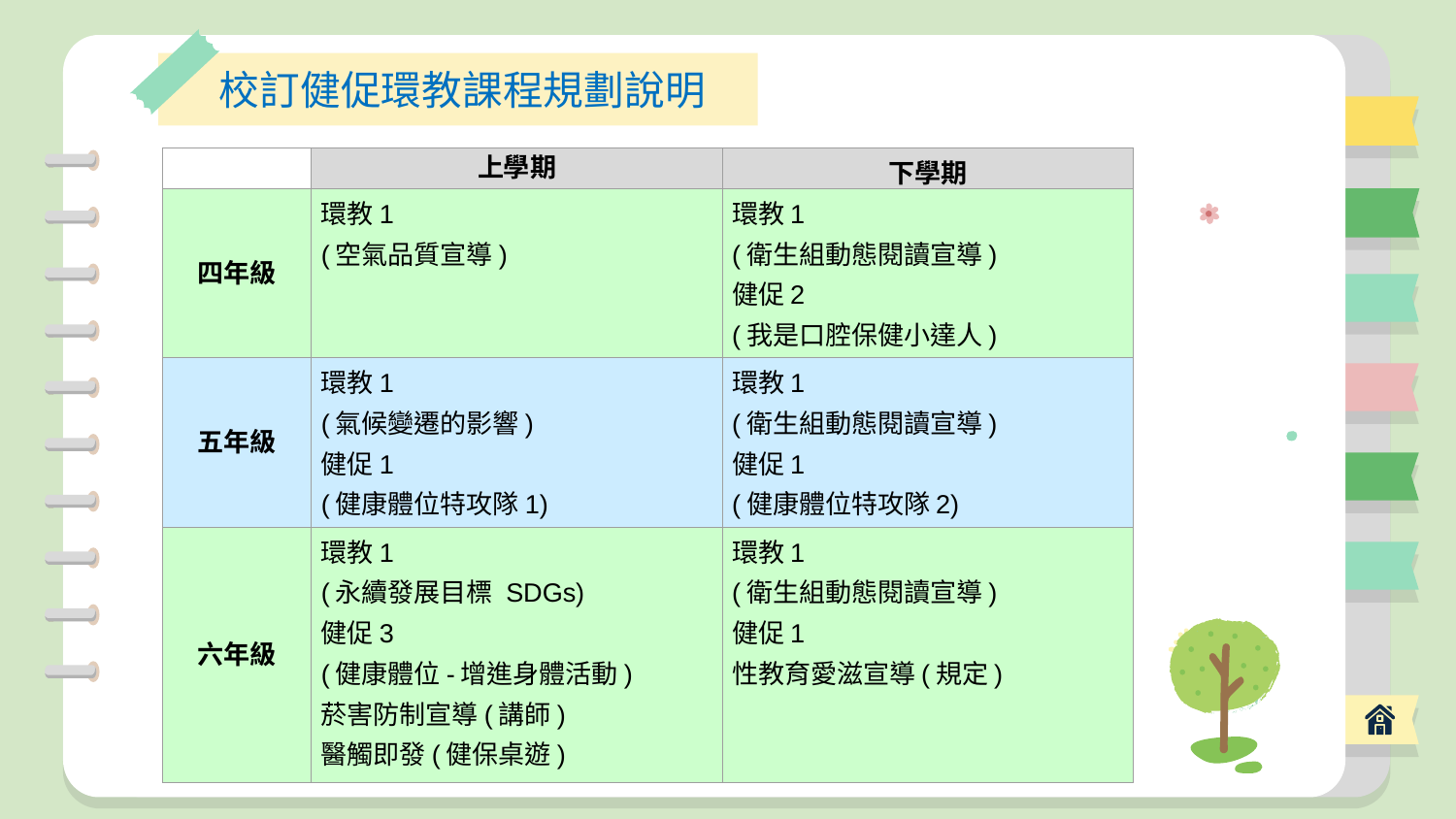

# 校訂健促環教課程規劃說明

|  | 上學期 | 下學期 |
| --- | --- | --- |
| 四年級 | 環教1 (空氣品質宣導) | 環教1 (衛生組動態閱讀宣導) 健促2 (我是口腔保健小達人) |
| 五年級 | 環教1 (氣候變遷的影響) 健促1 (健康體位特攻隊1) | 環教1 (衛生組動態閱讀宣導) 健促1 (健康體位特攻隊2) |
| 六年級 | 環教1 (永續發展目標 SDGs) 健促3 (健康體位-增進身體活動) 菸害防制宣導(講師) 醫觸即發(健保桌遊) | 環教1 (衛生組動態閱讀宣導) 健促1 性教育愛滋宣導(規定) |